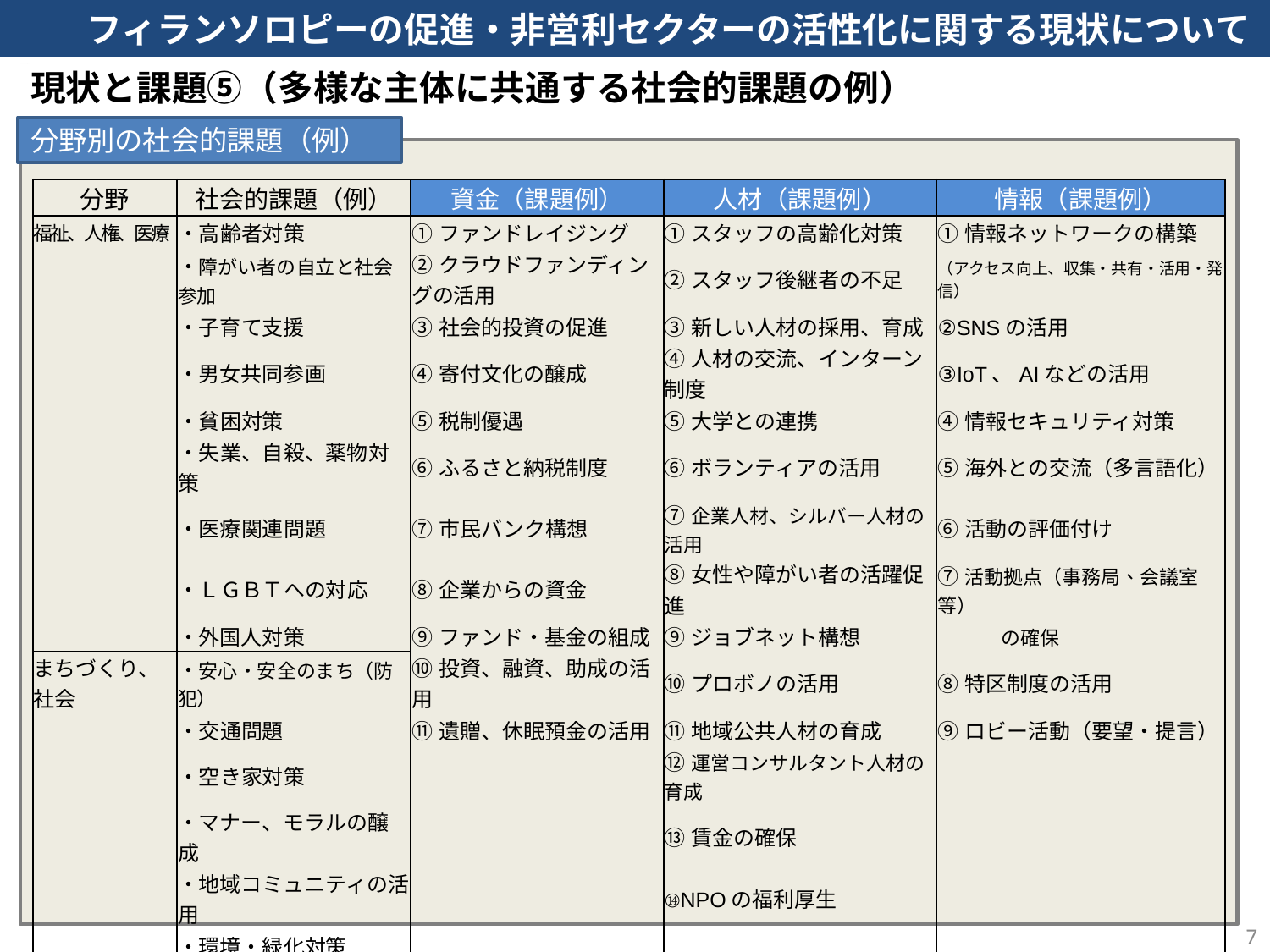

フィランソロピーの促進・非営利セクターの活性化に関する現状について
現状と課題⑤（多様な主体に共通する社会的課題の例）
分野別の社会的課題（例）

| 分野 | 社会的課題（例） | 資金（課題例） | 人材（課題例） | 情報（課題例） |
| --- | --- | --- | --- | --- |
| 福祉、人権、医療 | ・高齢者対策 | ①ファンドレイジング | ①スタッフの高齢化対策 | ①情報ネットワークの構築 |
|  | ・障がい者の自立と社会参加 | ②クラウドファンディングの活用 | ②スタッフ後継者の不足 | （アクセス向上、収集・共有・活用・発信） |
|  | ・子育て支援 | ③社会的投資の促進 | ③新しい人材の採用、育成 | ②SNSの活用 |
|  | ・男女共同参画 | ④寄付文化の醸成 | ④人材の交流、インターン制度 | ③IoT、AIなどの活用 |
|  | ・貧困対策 | ⑤税制優遇 | ⑤大学との連携 | ④情報セキュリティ対策 |
|  | ・失業、自殺、薬物対策 | ⑥ふるさと納税制度 | ⑥ボランティアの活用 | ⑤海外との交流（多言語化） |
|  | ・医療関連問題 | ⑦市民バンク構想 | ⑦企業人材、シルバー人材の活用 | ⑥活動の評価付け |
|  | ・ＬＧＢＴへの対応 | ⑧企業からの資金 | ⑧女性や障がい者の活躍促進 | ⑦活動拠点（事務局、会議室等） |
|  | ・外国人対策 | ⑨ファンド・基金の組成 | ⑨ジョブネット構想 | の確保 |
| まちづくり、社会 | ・安心・安全のまち（防犯） | ⑩投資、融資、助成の活用 | ⑩プロボノの活用 | ⑧特区制度の活用 |
|  | ・交通問題 | ⑪遺贈、休眠預金の活用 | ⑪地域公共人材の育成 | ⑨ロビー活動（要望・提言） |
|  | ・空き家対策 |  | ⑫運営コンサルタント人材の育成 |  |
|  | ・マナー、モラルの醸成 |  | ⑬賃金の確保 |  |
|  | ・地域コミュニティの活用 |  | ⑭NPOの福利厚生 |  |
|  | ・環境・緑化対策 |  |  |  |
|  | ・観光、文化の育成 |  |  |  |
| 経済、産業 | ・エネルギー問題 |  |  |  |
|  | ・規制緩和 |  |  |  |
|  | ・雇用・就業対策 |  |  |  |
|  | ・中小企業、商店街の支援 |  |  |  |
|  | ・ベンチャー企業の支援 |  |  |  |
|  | ・最先端技術（IoT、AIなど） |  |  |  |
|  |  |  |  |  |
7